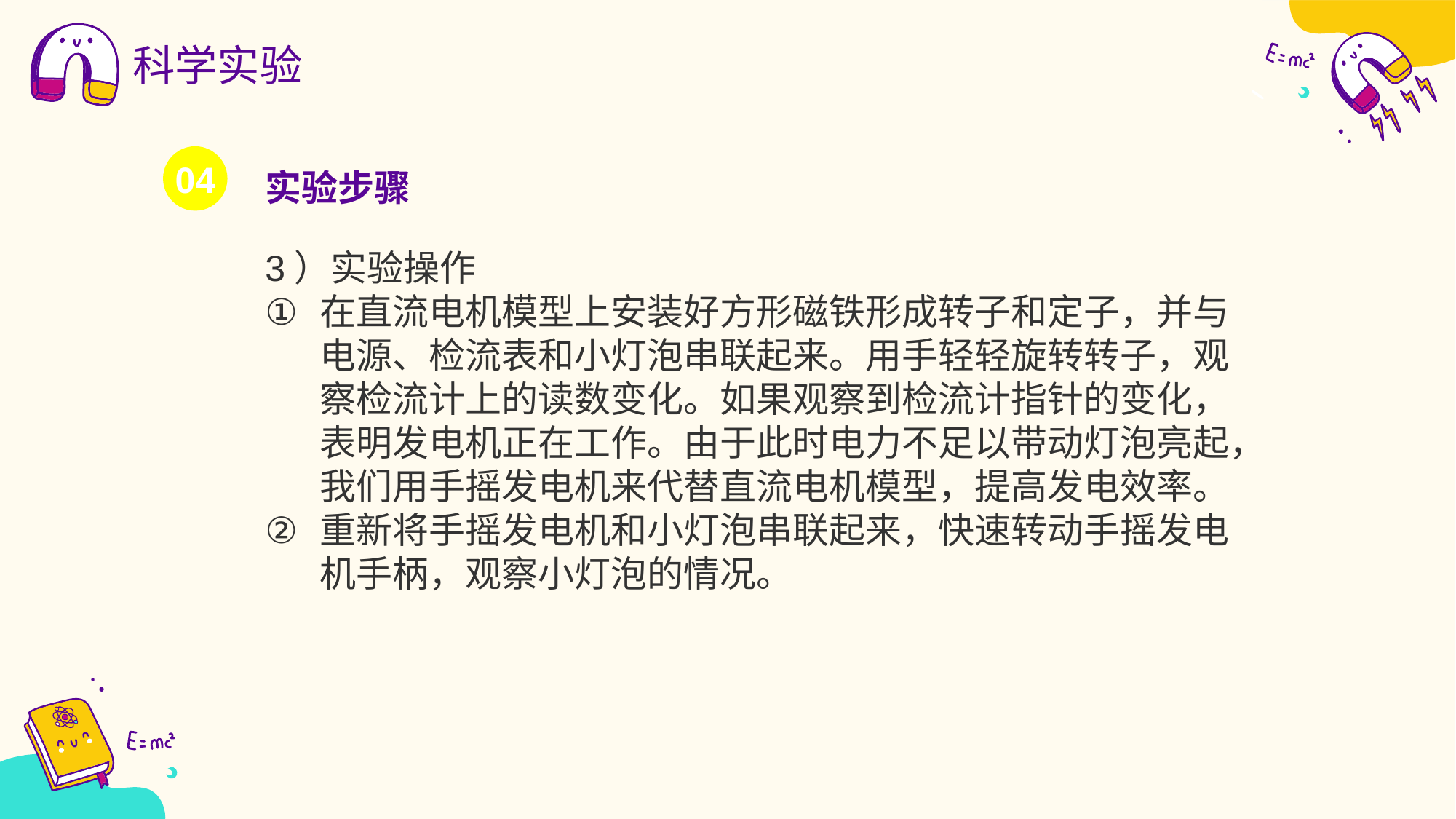

科学实验
实验步骤
04
3）实验操作
在直流电机模型上安装好方形磁铁形成转子和定子，并与电源、检流表和小灯泡串联起来。用手轻轻旋转转子，观察检流计上的读数变化。如果观察到检流计指针的变化，表明发电机正在工作。由于此时电力不足以带动灯泡亮起，我们用手摇发电机来代替直流电机模型，提高发电效率。
重新将手摇发电机和小灯泡串联起来，快速转动手摇发电机手柄，观察小灯泡的情况。